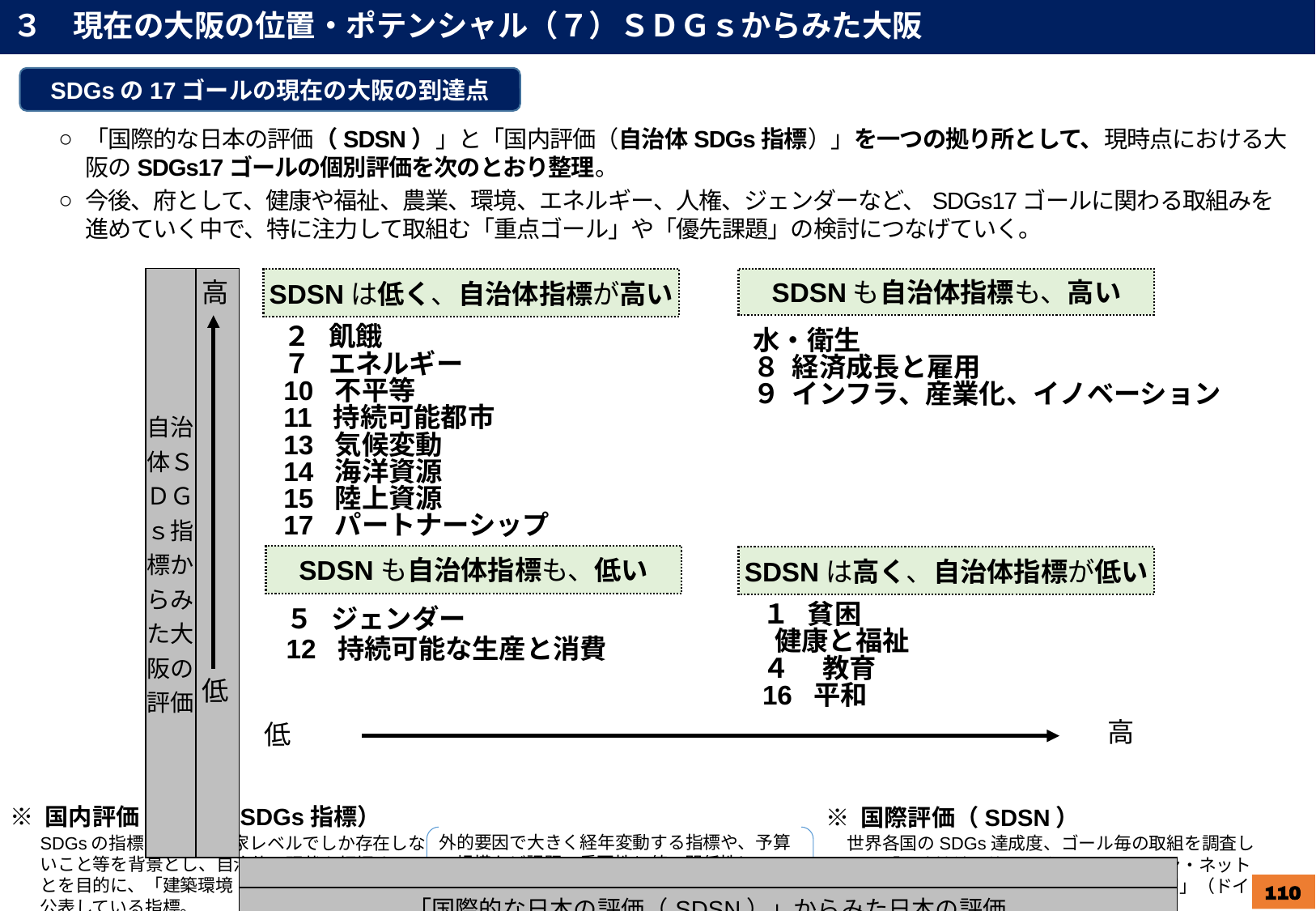

３　現在の大阪の位置・ポテンシャル（７）ＳＤＧｓからみた大阪
SDGsの17ゴールの現在の大阪の到達点
「国際的な日本の評価（SDSN）」と「国内評価（自治体SDGs指標）」を一つの拠り所として、現時点における大阪のSDGs17ゴールの個別評価を次のとおり整理。
今後、府として、健康や福祉、農業、環境、エネルギー、人権、ジェンダーなど、SDGs17ゴールに関わる取組みを進めていく中で、特に注力して取組む「重点ゴール」や「優先課題」の検討につなげていく。
| 自治体ＳＤＧｓ指標からみた大阪の評価 |  |  |  |  |  |
| --- | --- | --- | --- | --- | --- |
|  |  |  |  |  |  |
|  |  |  |  |  |  |
|  |  |  |  |  |  |
|  |  |  |  |  |  |
|  |  | 「国際的な日本の評価（SDSN）」からみた日本の評価 |  |  |  |
SDSNも自治体指標も、高い
SDSNは低く、自治体指標が高い
高
水・衛生
８  経済成長と雇用
９  インフラ、産業化、イノベーション
２   飢餓
７   エネルギー
10  不平等
11  持続可能都市
13  気候変動
14  海洋資源
15  陸上資源
17  パートナーシップ
SDSNも自治体指標も、低い
SDSNは高く、自治体指標が低い
１   貧困
 健康と福祉
４　 教育
16  平和
５   ジェンダー
12  持続可能な生産と消費
低
高
低
※ 国内評価（自治体SDGs指標）
※ 国際評価（SDSN）
外的要因で大きく経年変動する指標や、予算の規模など課題の重要性と値の関係性について判断が困難な指標などは、独自に評価から除外して整理。
SDGsの指標が世界、国家レベルでしか存在しないこと等を背景とし、自治体の現状を把握することを目的に、「建築環境・省エネルギー機構」が公表している指標。
世界各国のSDGs達成度、ゴール毎の取組を調査した、「国連持続可能な開発ソリューション・ネットワーク(SDSN)」と「ベルテルスマン財団」（ドイツ）が公表している指標

110